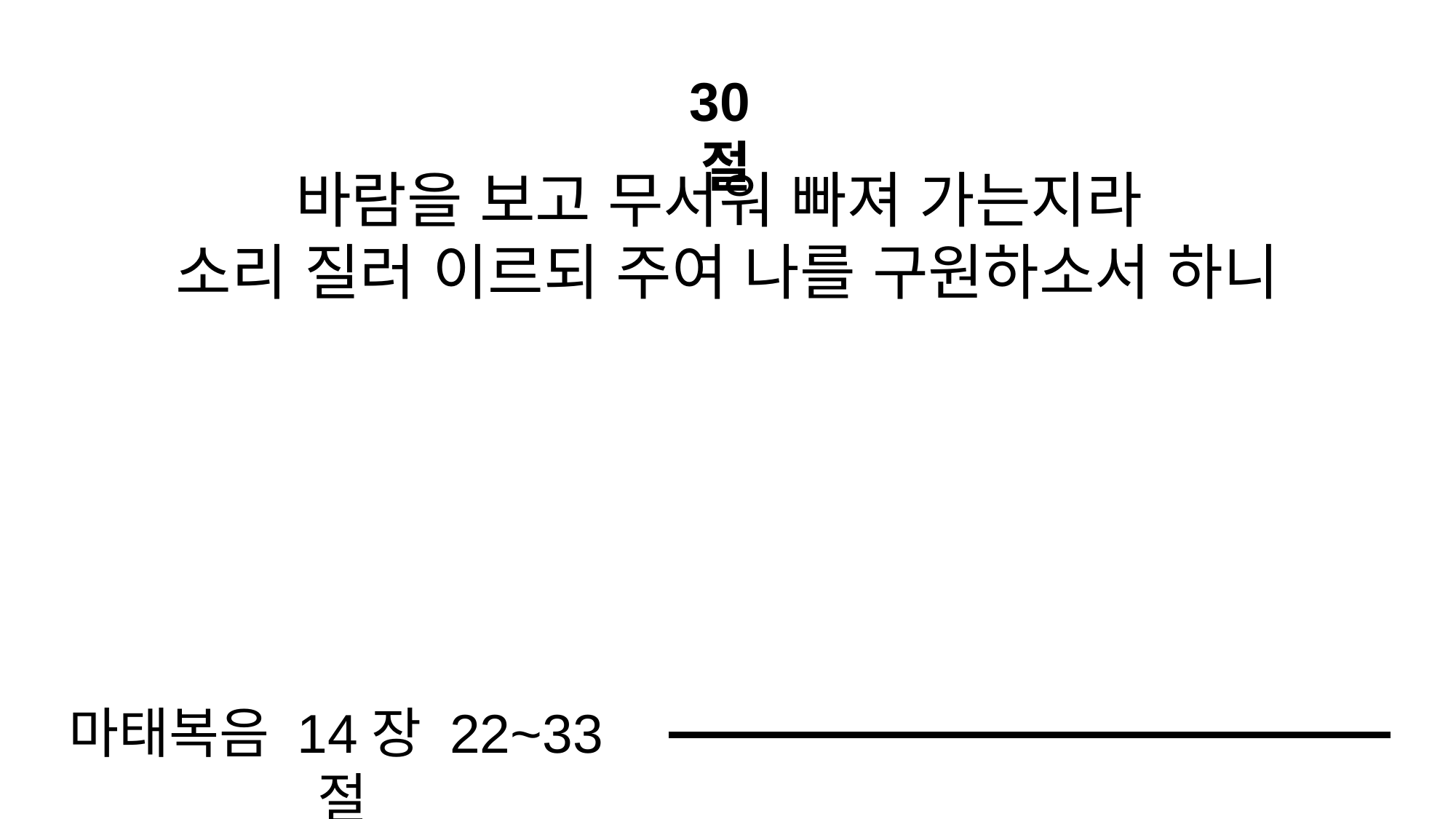

30절
바람을 보고 무서워 빠져 가는지라
소리 질러 이르되 주여 나를 구원하소서 하니
마태복음 14장 22~33절